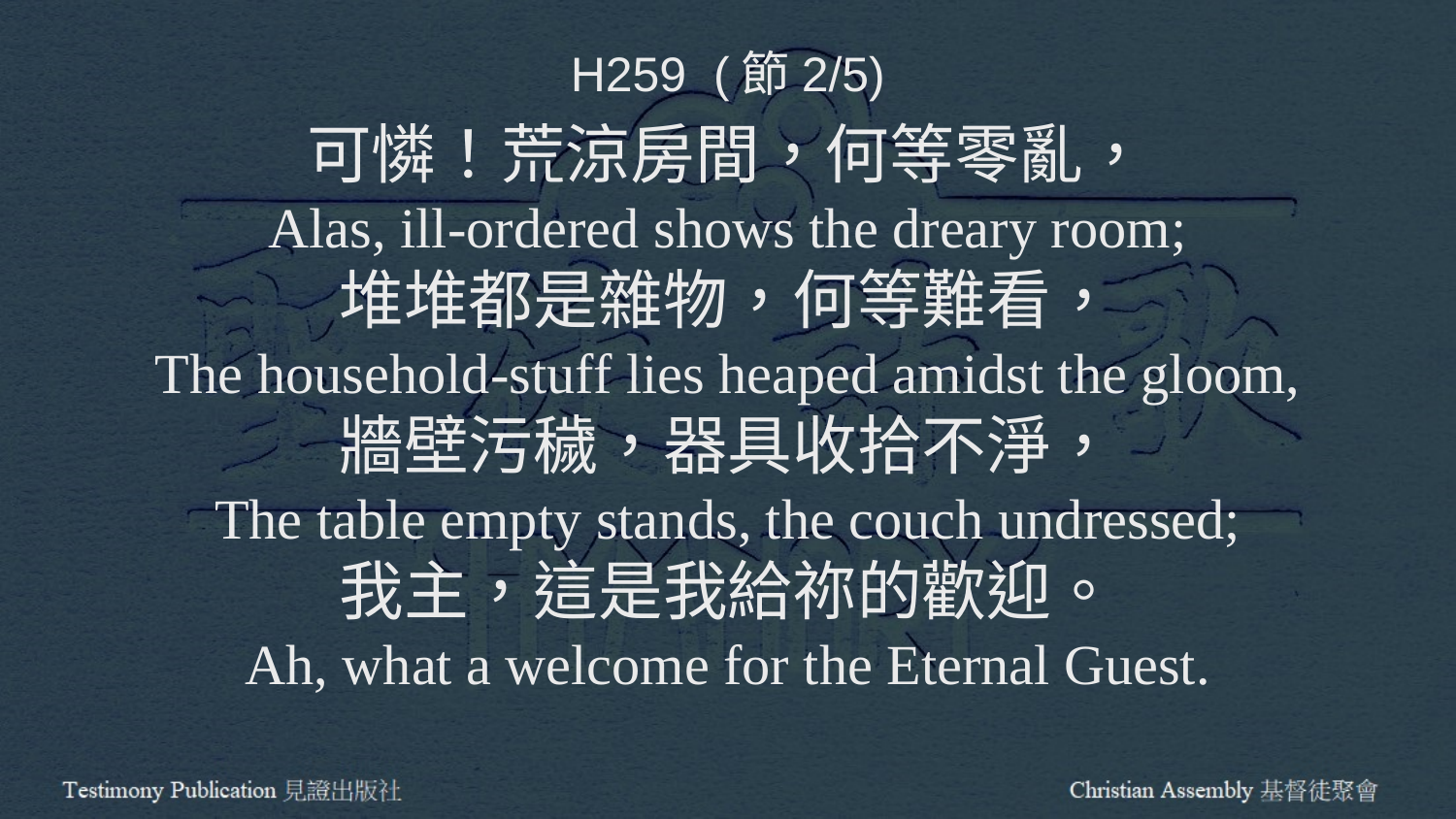

H259  (節2/5)
可憐！荒涼房間，何等零亂，
Alas, ill-ordered shows the dreary room;
堆堆都是雜物，何等難看，
The household-stuff lies heaped amidst the gloom,
牆壁污穢，器具收拾不淨，
The table empty stands, the couch undressed;
我主，這是我給祢的歡迎。
Ah, what a welcome for the Eternal Guest.